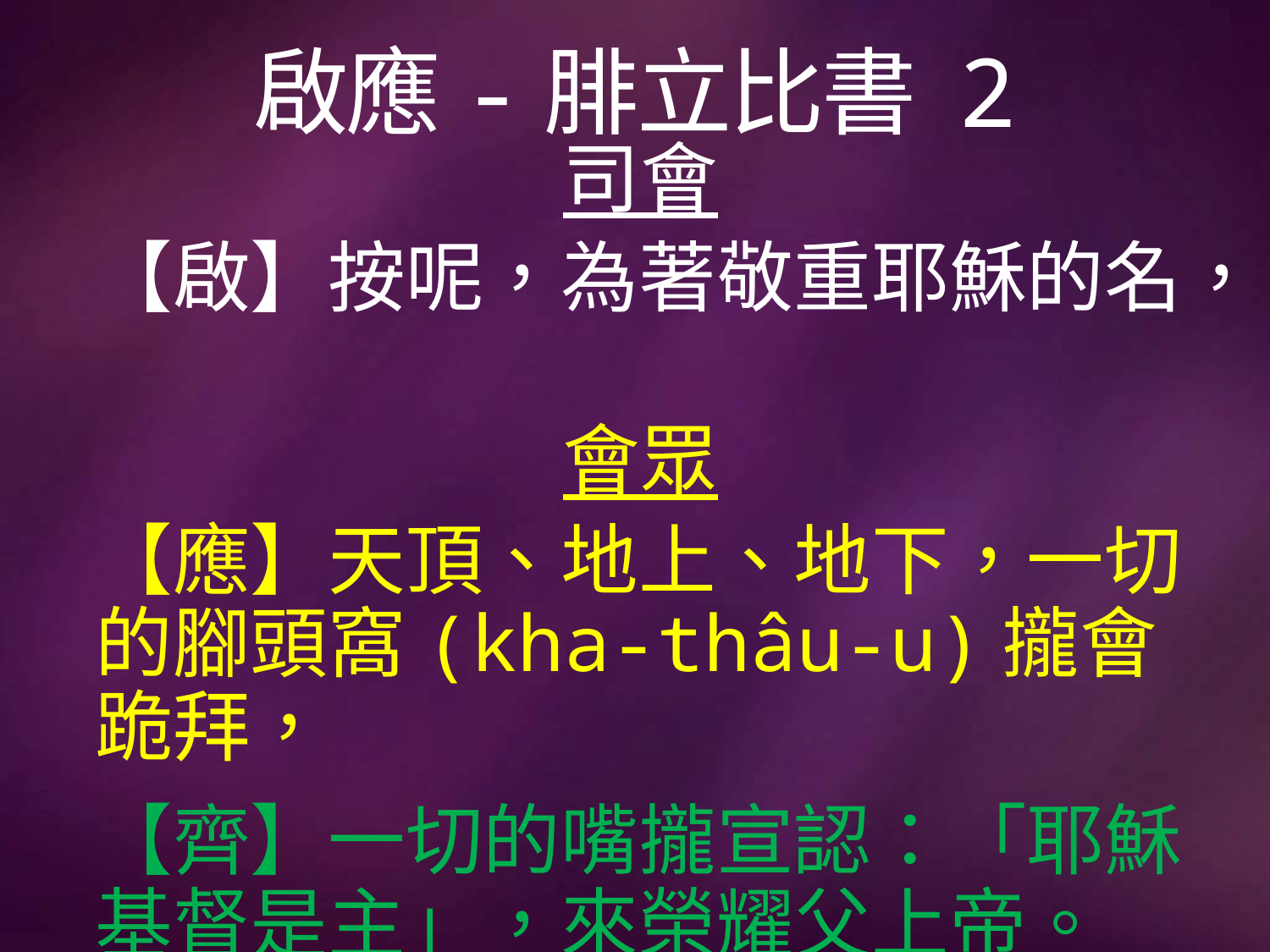

# 啟應-腓立比書 2
司會
【啟】按呢，為著敬重耶穌的名，
會眾
【應】天頂、地上、地下，一切的腳頭窩(kha-thâu-u)攏會跪拜，

【齊】一切的嘴攏宣認：「耶穌基督是主」，來榮耀父上帝。